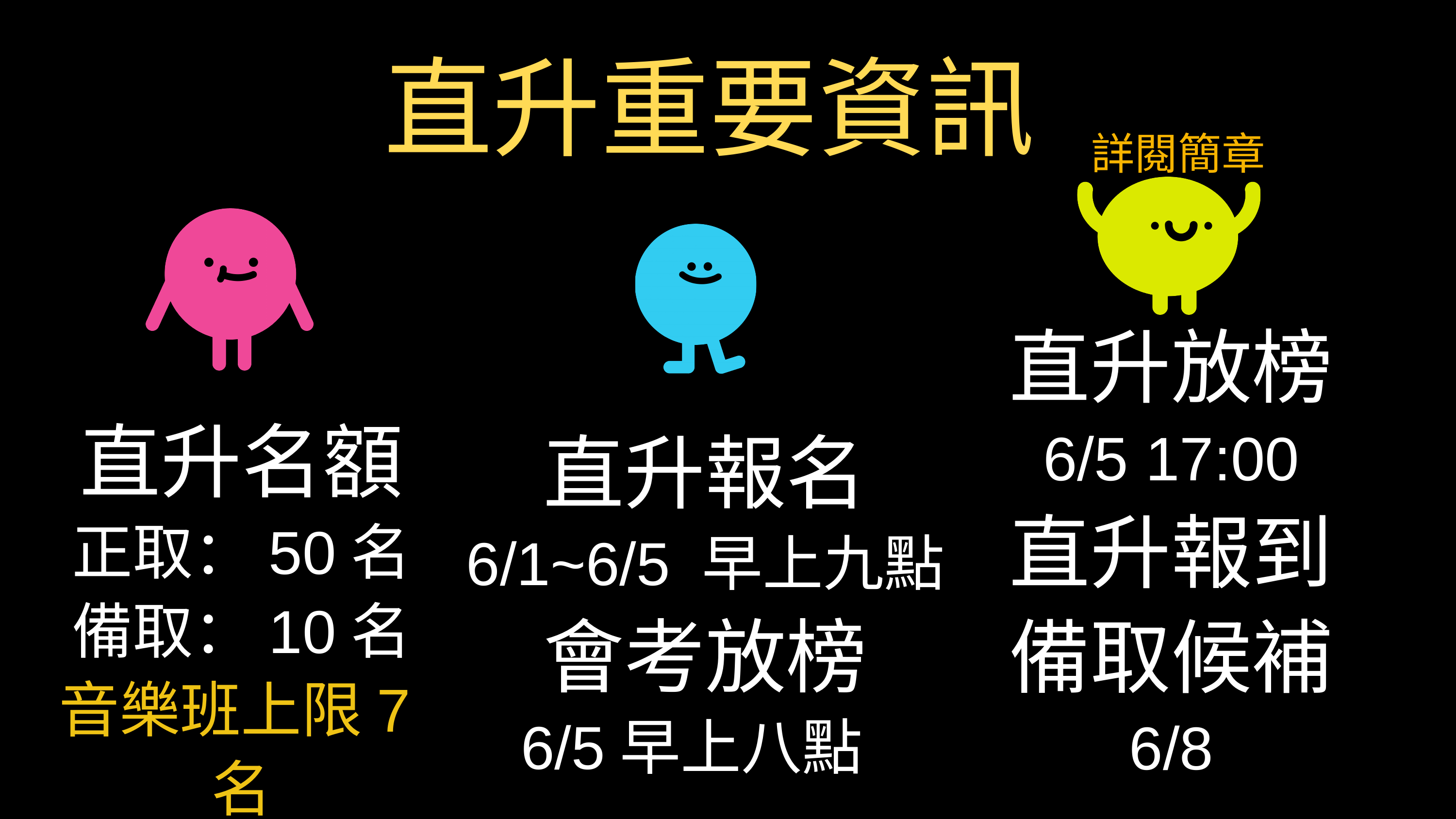

直升重要資訊
詳閱簡章

直升放榜
6/5 17:00
直升報到
備取候補
6/8
直升名額
正取：50名
備取：10名
音樂班上限7名
直升報名
6/1~6/5 早上九點
會考放榜
6/5早上八點